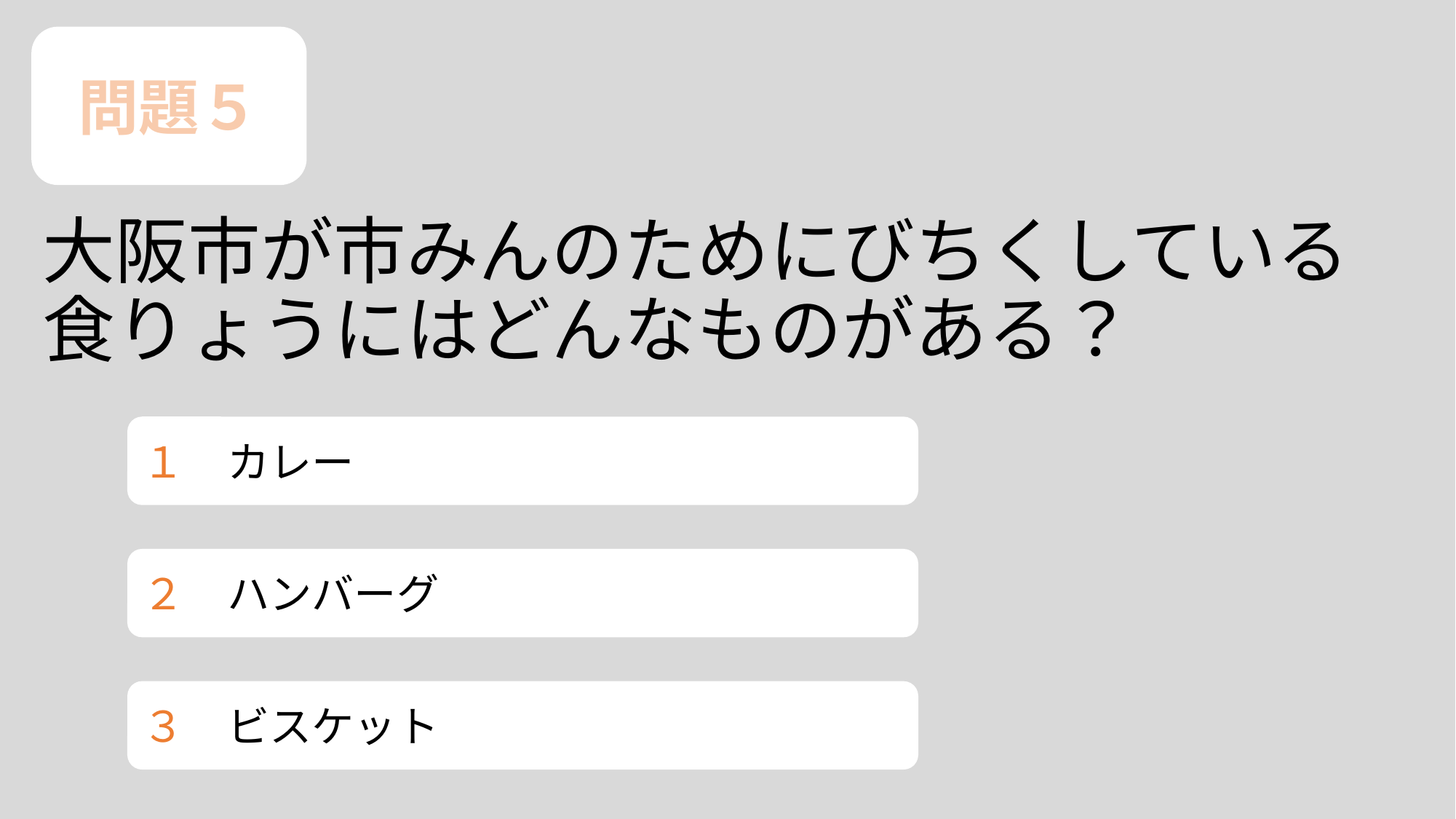

問題５
# 大阪市が市みんのためにびちくしている 食りょうにはどんなものがある？
１　カレー
２　ハンバーグ
３　ビスケット